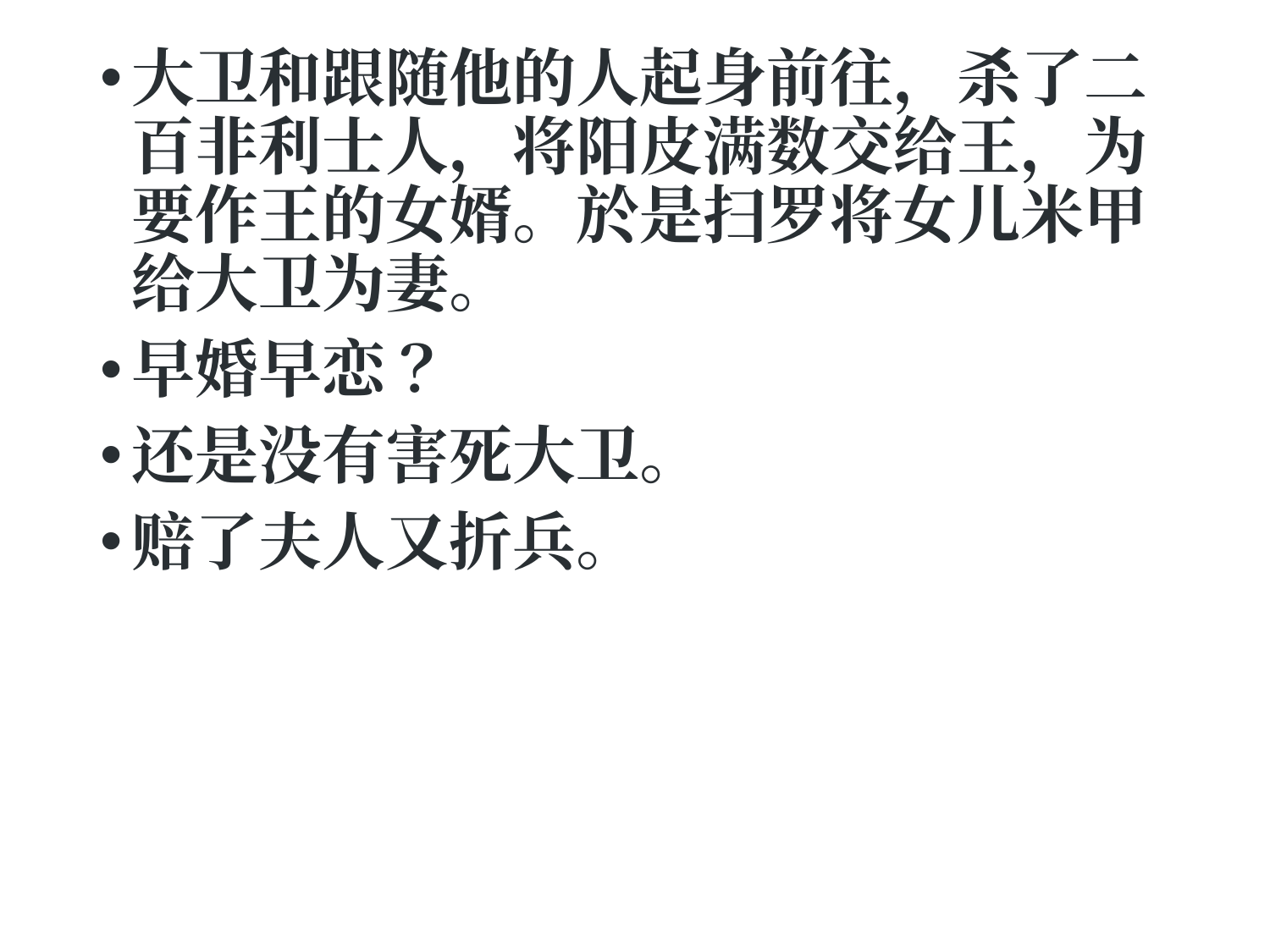

大卫和跟随他的人起身前往，杀了二百非利士人，将阳皮满数交给王，为要作王的女婿。於是扫罗将女儿米甲给大卫为妻。
早婚早恋？
还是没有害死大卫。
赔了夫人又折兵。